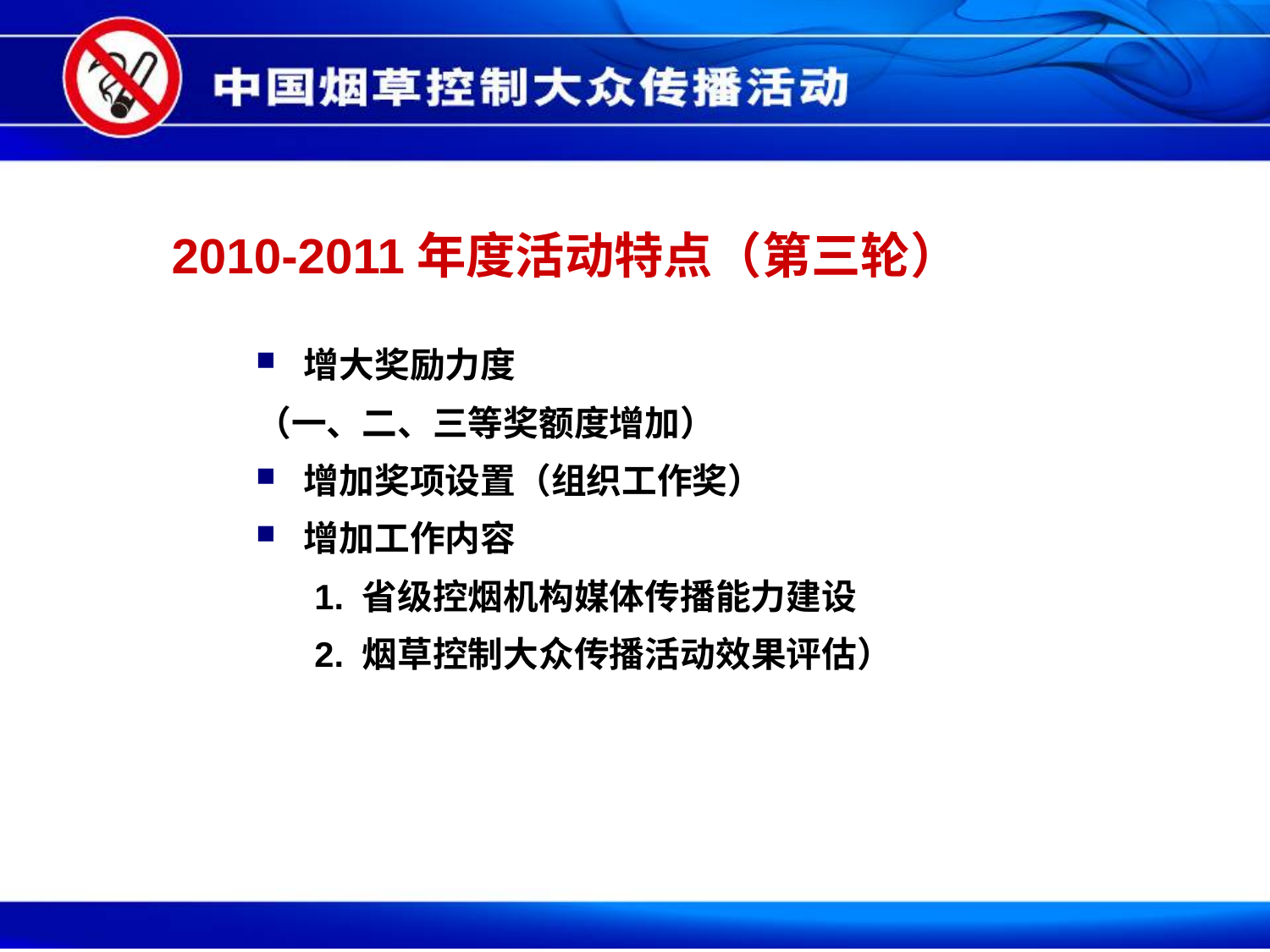

# 2010-2011年度活动特点（第三轮）
增大奖励力度
（一、二、三等奖额度增加）
增加奖项设置（组织工作奖）
增加工作内容
      1. 省级控烟机构媒体传播能力建设
      2. 烟草控制大众传播活动效果评估）